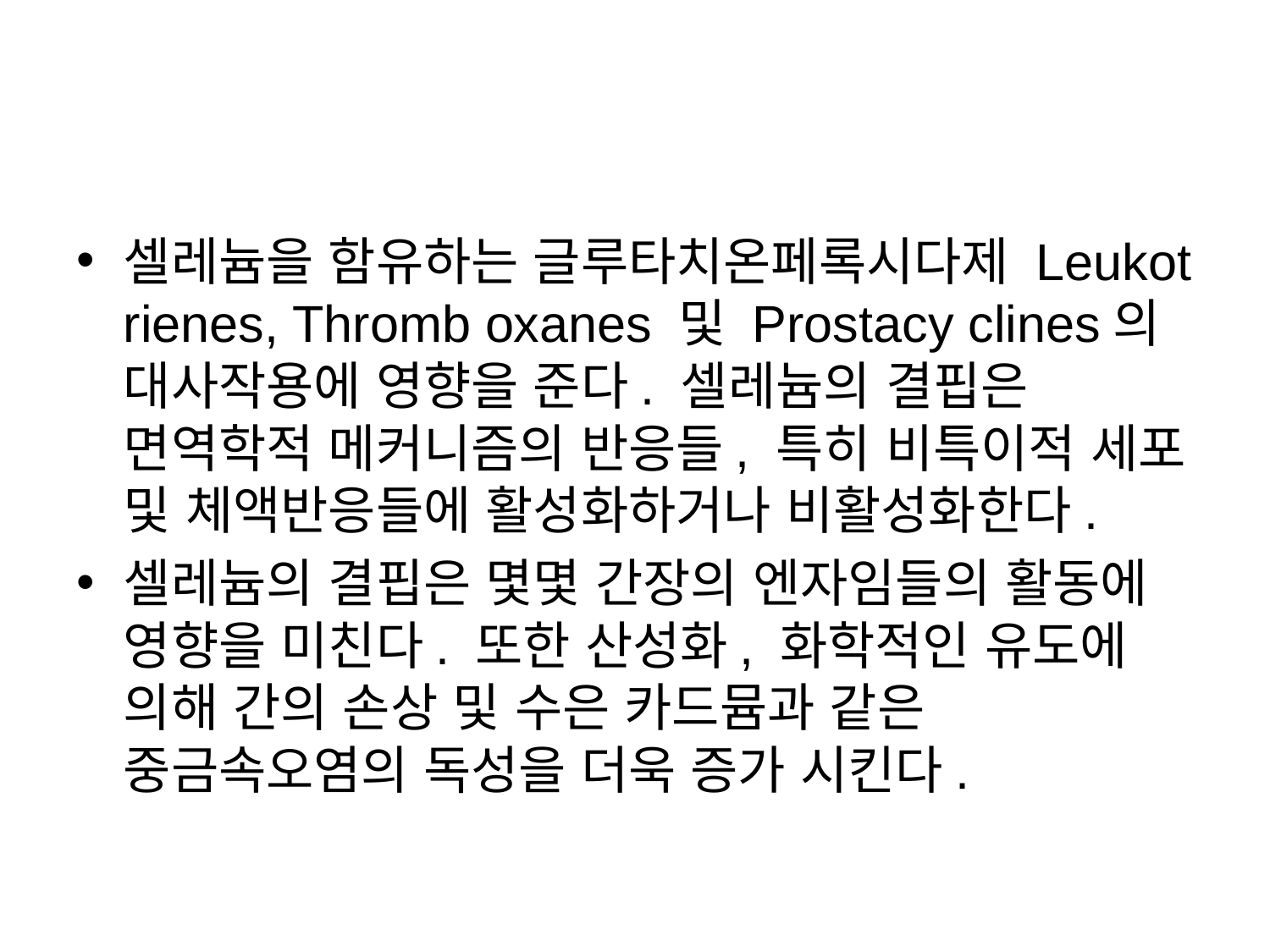

#
셀레늄을 함유하는 글루타치온페록시다제 Leukot rienes, Thromb oxanes 및 Prostacy clines의 대사작용에 영향을 준다. 셀레늄의 결핍은 면역학적 메커니즘의 반응들, 특히 비특이적 세포 및 체액반응들에 활성화하거나 비활성화한다.
셀레늄의 결핍은 몇몇 간장의 엔자임들의 활동에 영향을 미친다. 또한 산성화, 화학적인 유도에 의해 간의 손상 및 수은 카드뮴과 같은 중금속오염의 독성을 더욱 증가 시킨다.